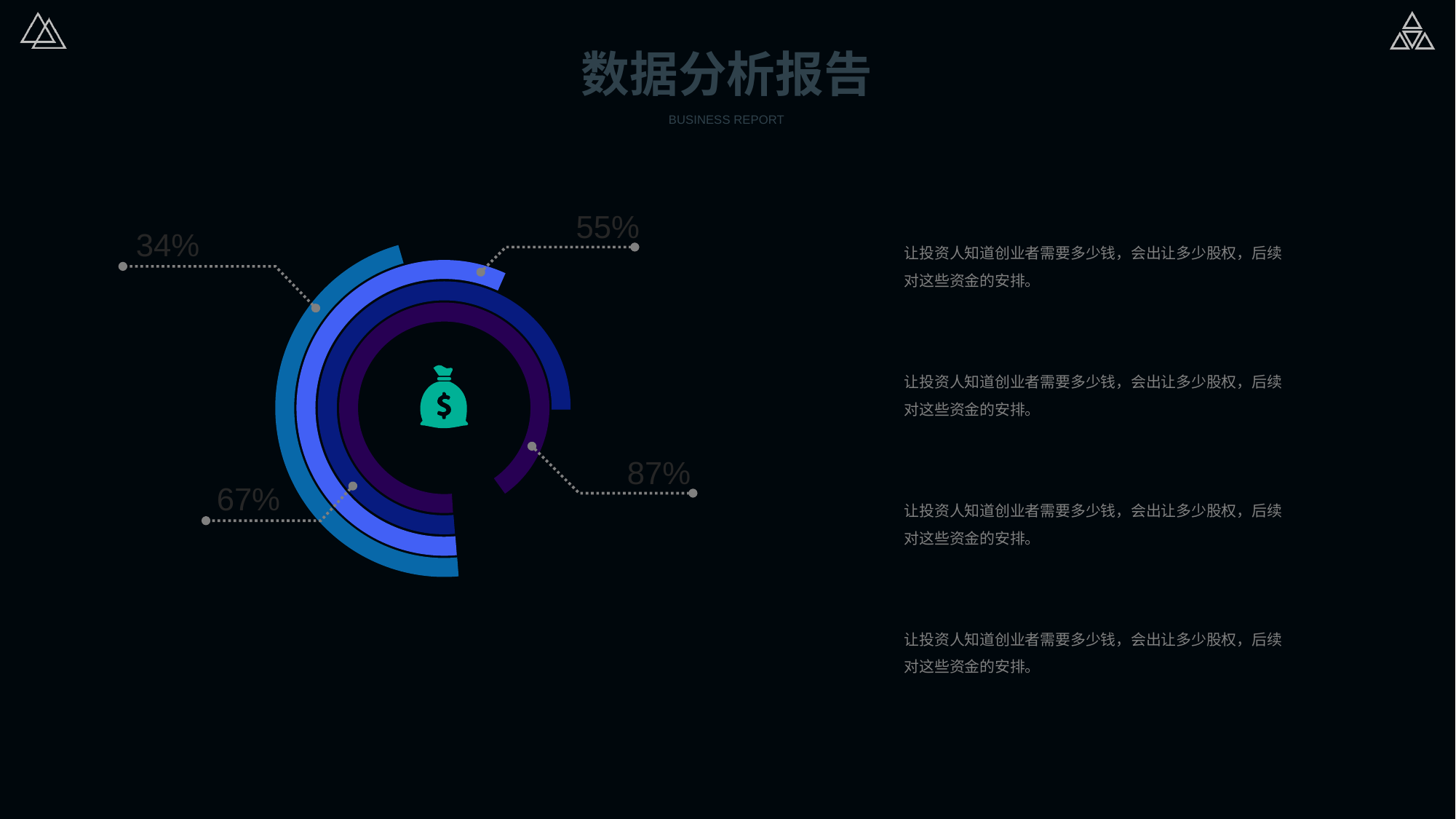

数据分析报告
BUSINESS REPORT
CEO
55%
34%

让投资人知道创业者需要多少钱，会出让多少股权，后续对这些资金的安排。

创业团队

让投资人知道创业者需要多少钱，会出让多少股权，后续对这些资金的安排。

期权池

87%
67%

让投资人知道创业者需要多少钱，会出让多少股权，后续对这些资金的安排。
投资人
让投资人知道创业者需要多少钱，会出让多少股权，后续对这些资金的安排。
让我们做得更好